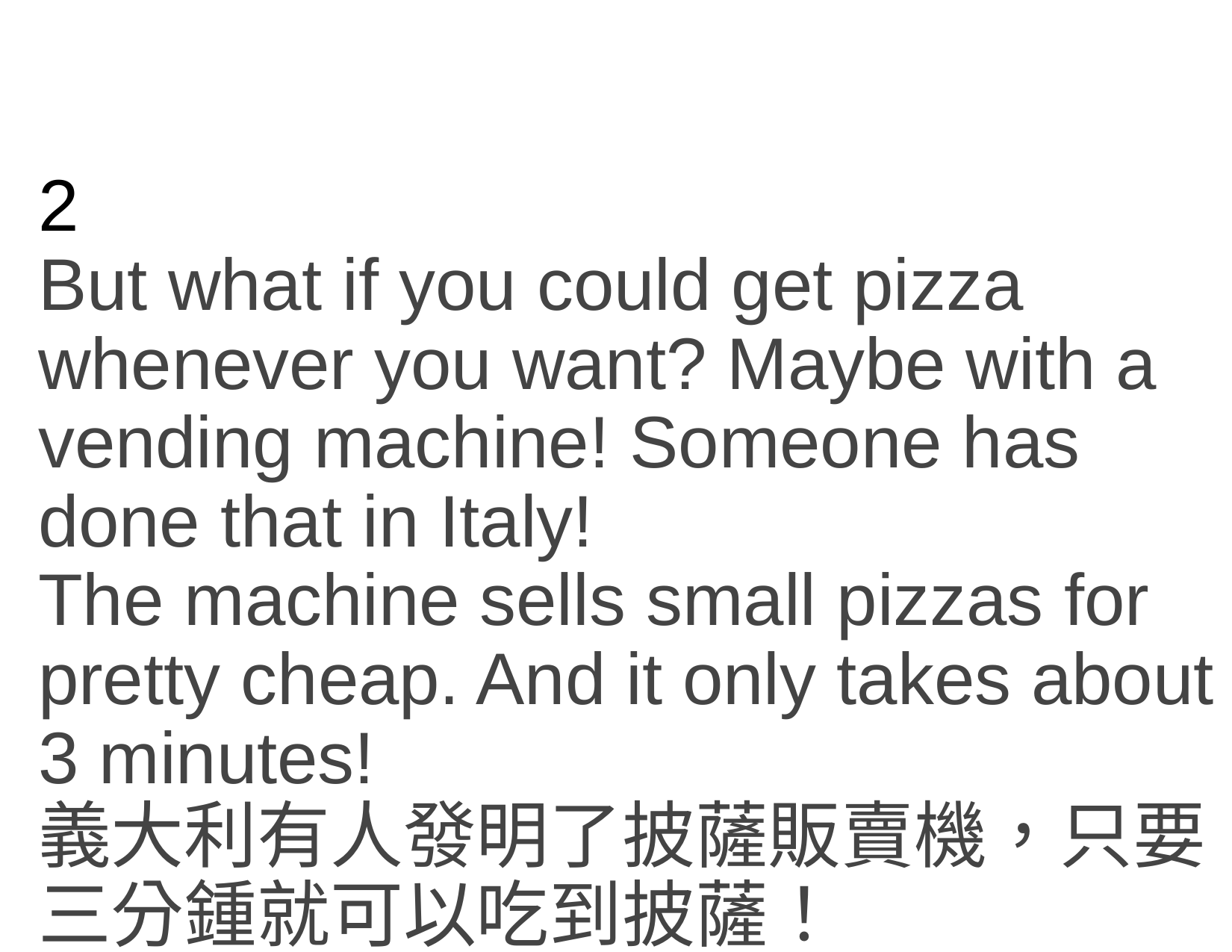

# 2 But what if you could get pizza whenever you want? Maybe with a vending machine! Someone has done that in Italy! The machine sells small pizzas for pretty cheap. And it only takes about 3 minutes! 義大利有人發明了披薩販賣機，只要三分鍾就可以吃到披薩！